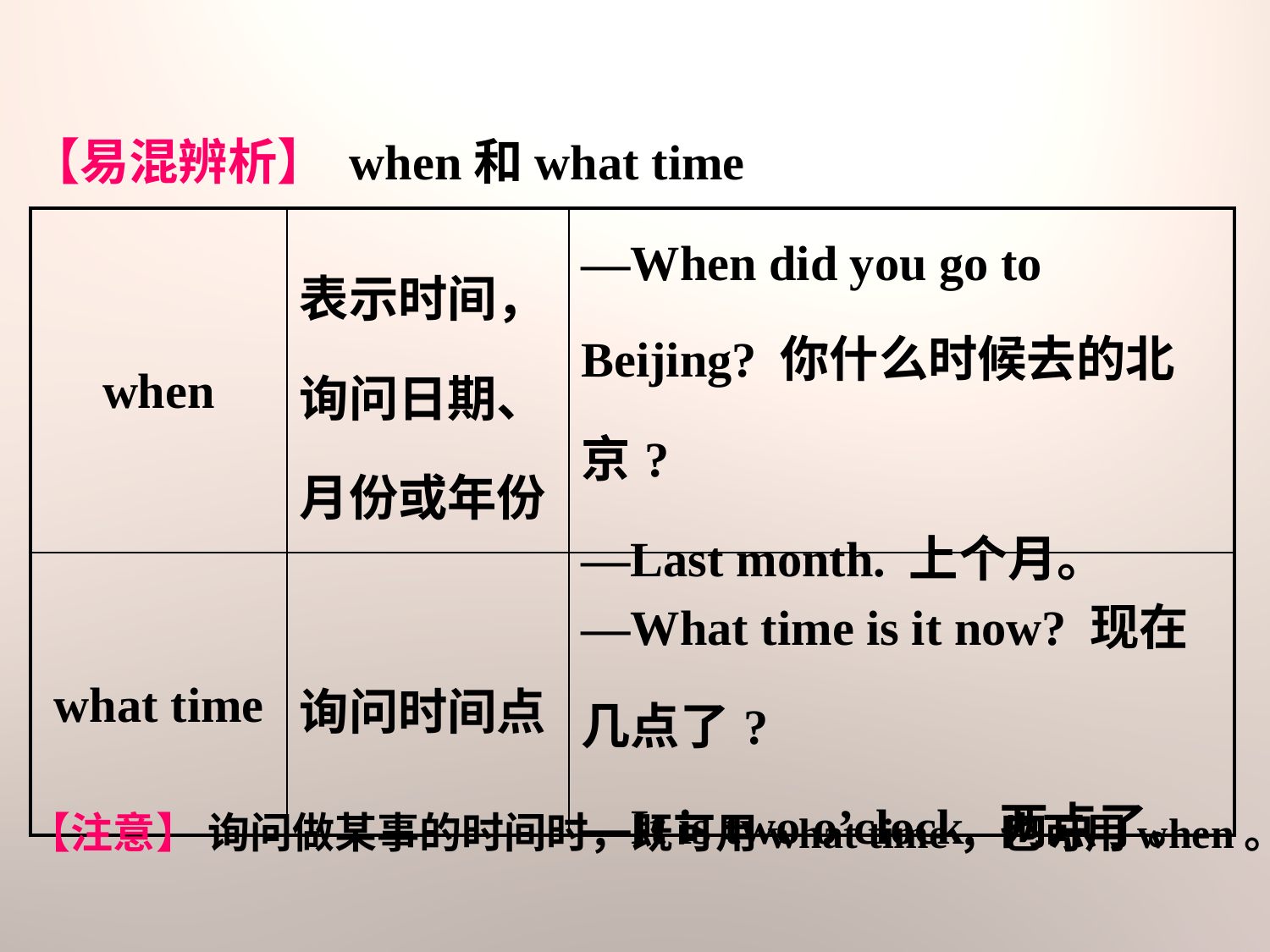

【易混辨析】 when和what time
| when | 表示时间，询问日期、月份或年份 | —When did you go to Beijing? 你什么时候去的北京? —Last month. 上个月。 |
| --- | --- | --- |
| what time | 询问时间点 | —What time is it now? 现在几点了? —It is two o’clock. 两点了。 |
【注意】 询问做某事的时间时，既可用what time，也可用when。